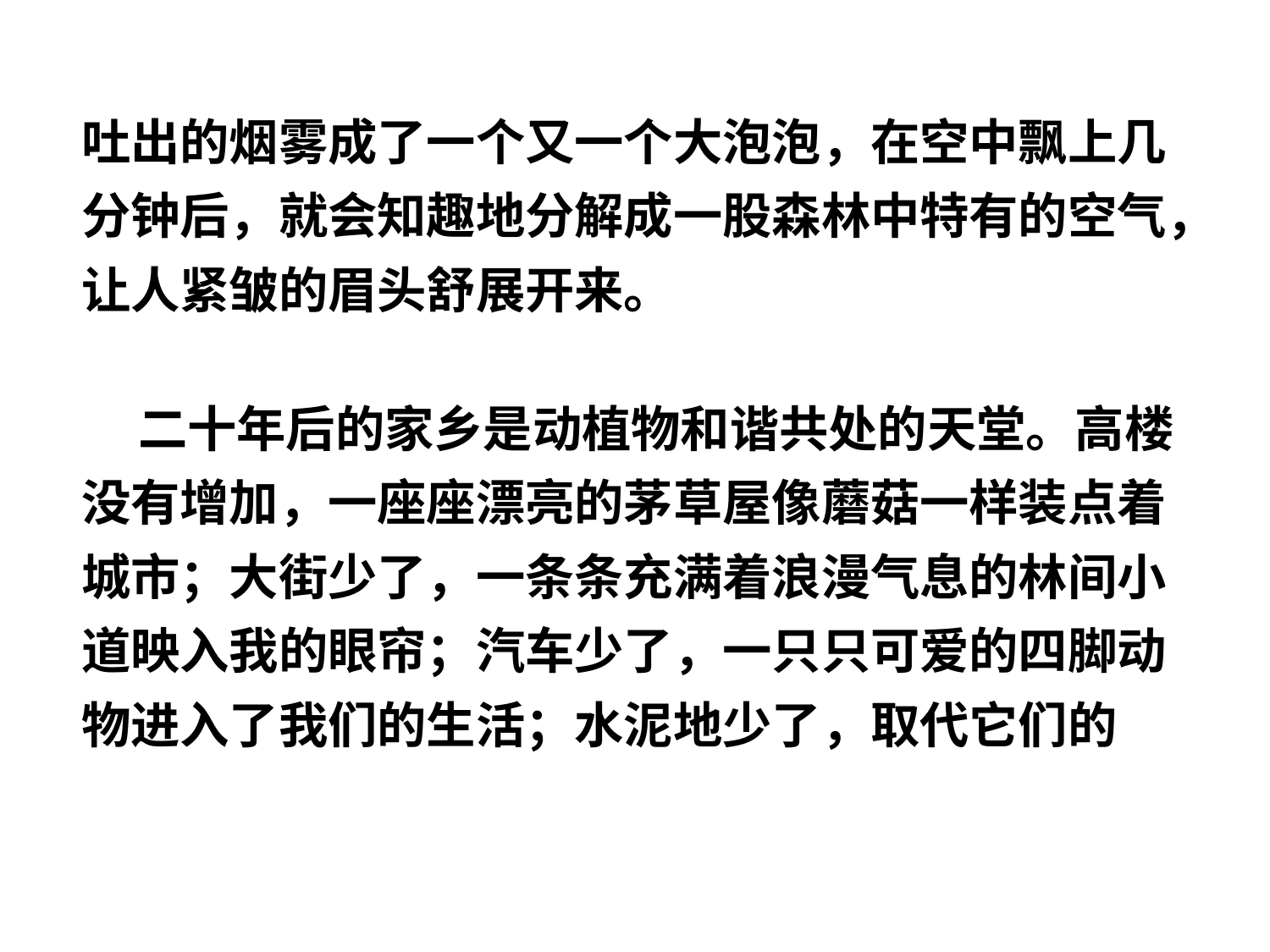

吐出的烟雾成了一个又一个大泡泡，在空中飘上几分钟后，就会知趣地分解成一股森林中特有的空气，让人紧皱的眉头舒展开来。
    二十年后的家乡是动植物和谐共处的天堂。高楼没有增加，一座座漂亮的茅草屋像蘑菇一样装点着城市；大街少了，一条条充满着浪漫气息的林间小道映入我的眼帘；汽车少了，一只只可爱的四脚动物进入了我们的生活；水泥地少了，取代它们的